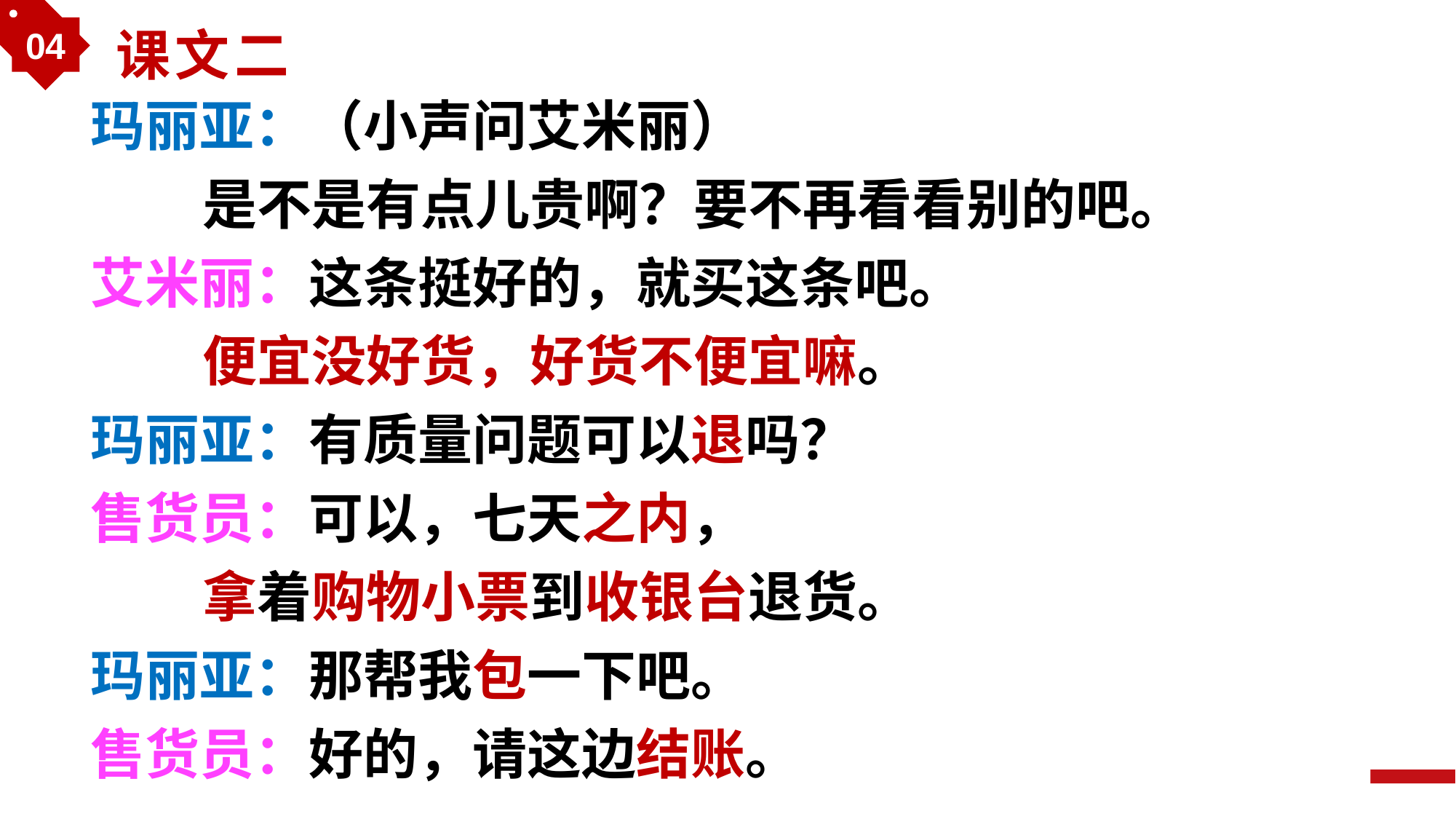

04
课文二
玛丽亚：（小声问艾米丽）
        是不是有点儿贵啊？要不再看看别的吧。
艾米丽：这条挺好的，就买这条吧。
        便宜没好货，好货不便宜嘛。
玛丽亚：有质量问题可以退吗？
售货员：可以，七天之内，
        拿着购物小票到收银台退货。
玛丽亚：那帮我包一下吧。
售货员：好的，请这边结账。